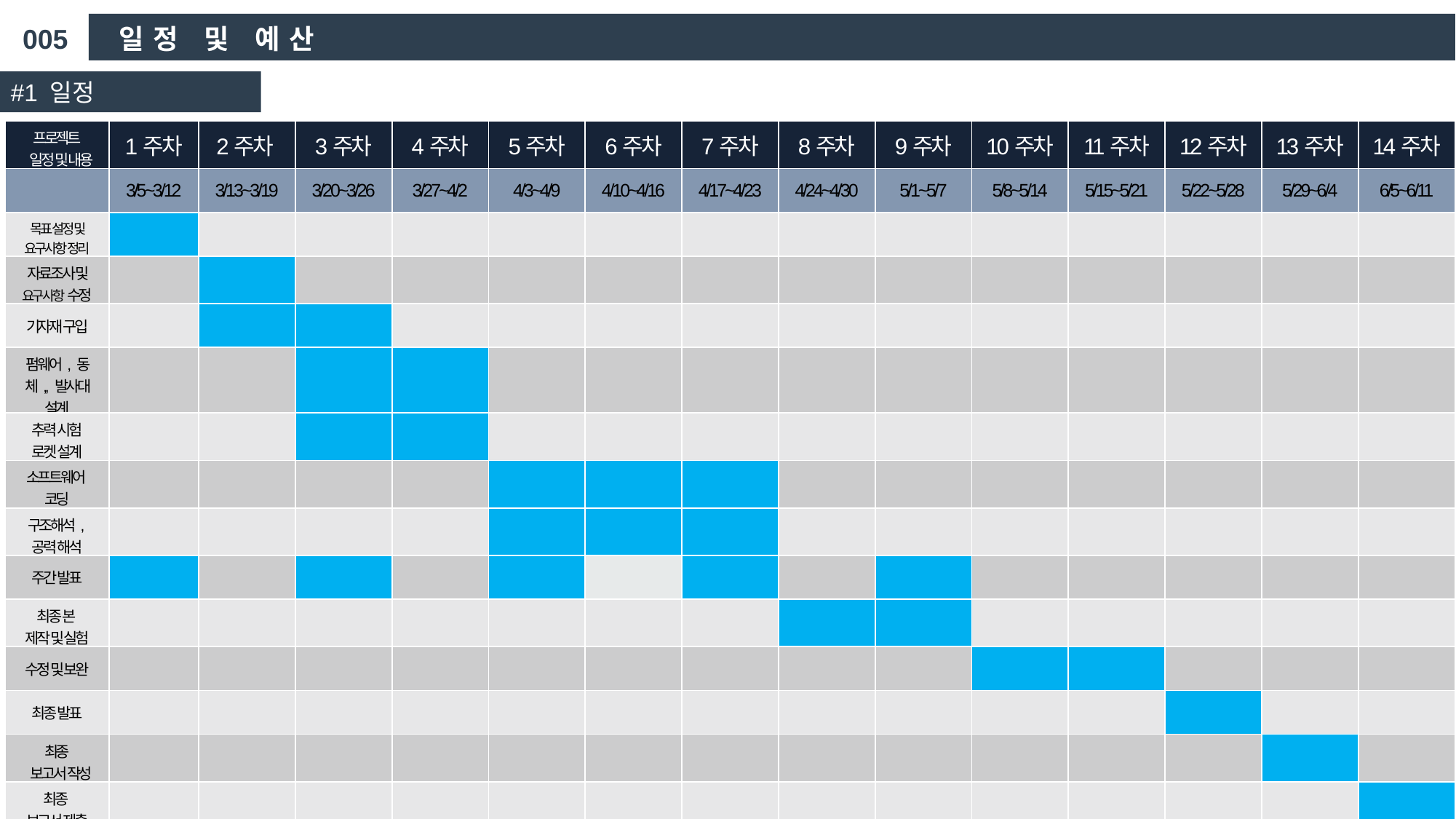

005
일정 및 예산
#1 일정
| 프로젝트 일정 및 내용 | 1주차 | 2주차 | 3주차 | 4주차 | 5주차 | 6주차 | 7주차 | 8주차 | 9주차 | 10주차 | 11주차 | 12주차 | 13주차 | 14주차 |
| --- | --- | --- | --- | --- | --- | --- | --- | --- | --- | --- | --- | --- | --- | --- |
|  | 3/5~3/12 | 3/13~3/19 | 3/20~3/26 | 3/27~4/2 | 4/3~4/9 | 4/10~4/16 | 4/17~4/23 | 4/24~4/30 | 5/1~5/7 | 5/8~5/14 | 5/15~5/21 | 5/22~5/28 | 5/29~6/4 | 6/5~6/11 |
| 목표 설정 및 요구사항 정리 |  |  |  |  |  |  |  |  |  |  |  |  |  |  |
| 자료조사 및 요구사항 수정 |  |  |  |  |  |  |  |  |  |  |  |  |  |  |
| 기자재 구입 |  |  |  |  |  |  |  |  |  |  |  |  |  |  |
| 펌웨어, 동체,, 발사대 설계 |  |  |  |  |  |  |  |  |  |  |  |  |  |  |
| 추력 시험 로켓 설계 |  |  |  |  |  |  |  |  |  |  |  |  |  |  |
| 소프트웨어 코딩 |  |  |  |  |  |  |  |  |  |  |  |  |  |  |
| 구조해석, 공력 해석 |  |  |  |  |  |  |  |  |  |  |  |  |  |  |
| 주간 발표 |  |  |  |  |  |  |  |  |  |  |  |  |  |  |
| 최종 본 제작 및 실험 |  |  |  |  |  |  |  |  |  |  |  |  |  |  |
| 수정 및 보완 |  |  |  |  |  |  |  |  |  |  |  |  |  |  |
| 최종 발표 |  |  |  |  |  |  |  |  |  |  |  |  |  |  |
| 최종 보고서 작성 |  |  |  |  |  |  |  |  |  |  |  |  |  |  |
| 최종 보고서 제출 |  |  |  |  |  |  |  |  |  |  |  |  |  |  |